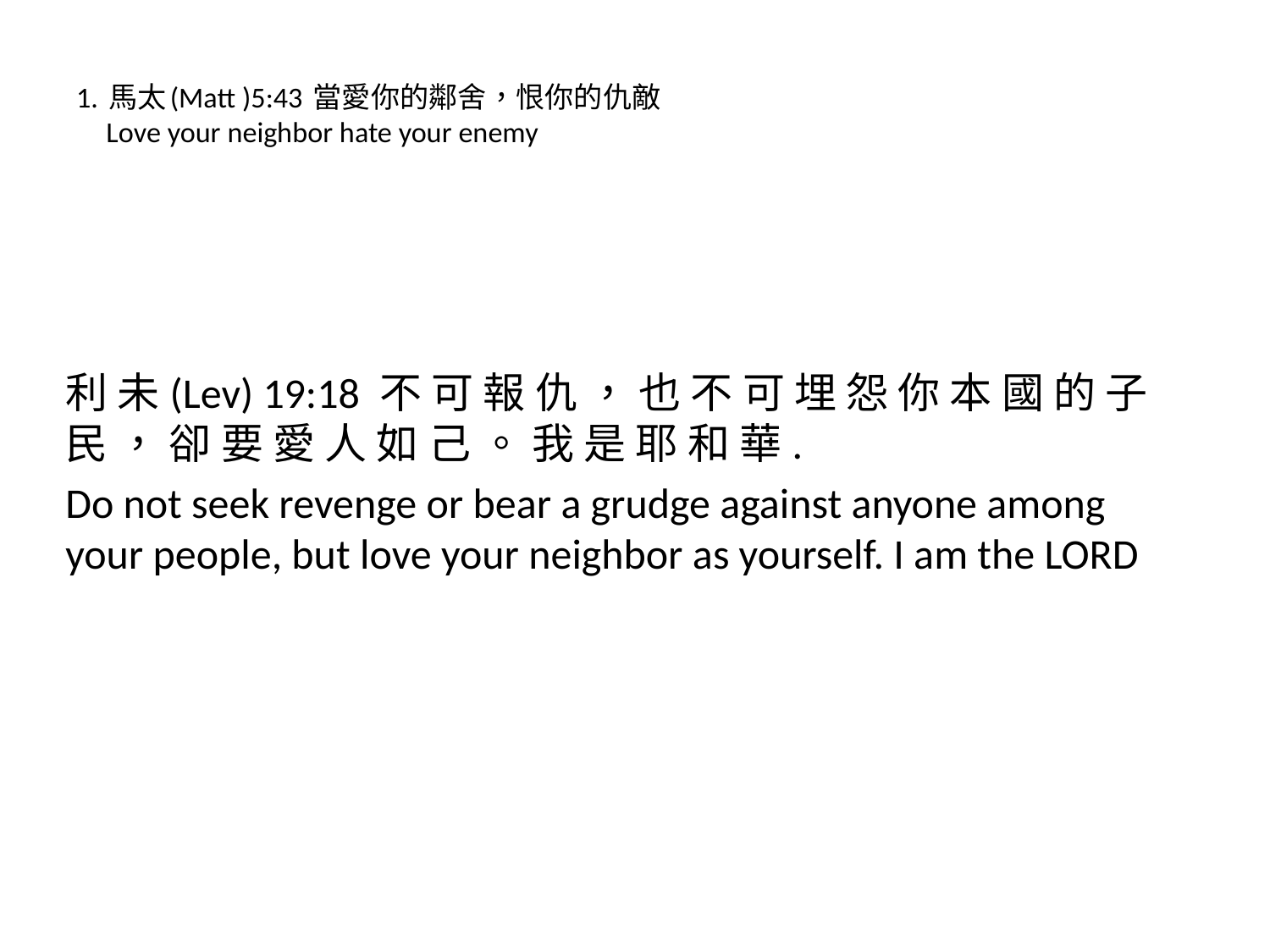

# 1. 馬太(Matt )5:43 當愛你的鄰舍，恨你的仇敵 Love your neighbor hate your enemy
利 未(Lev) 19:18 不 可 報 仇 ， 也 不 可 埋 怨 你 本 國 的 子 民 ， 卻 要 愛 人 如 己 。 我 是 耶 和 華.
Do not seek revenge or bear a grudge against anyone among your people, but love your neighbor as yourself. I am the LORD